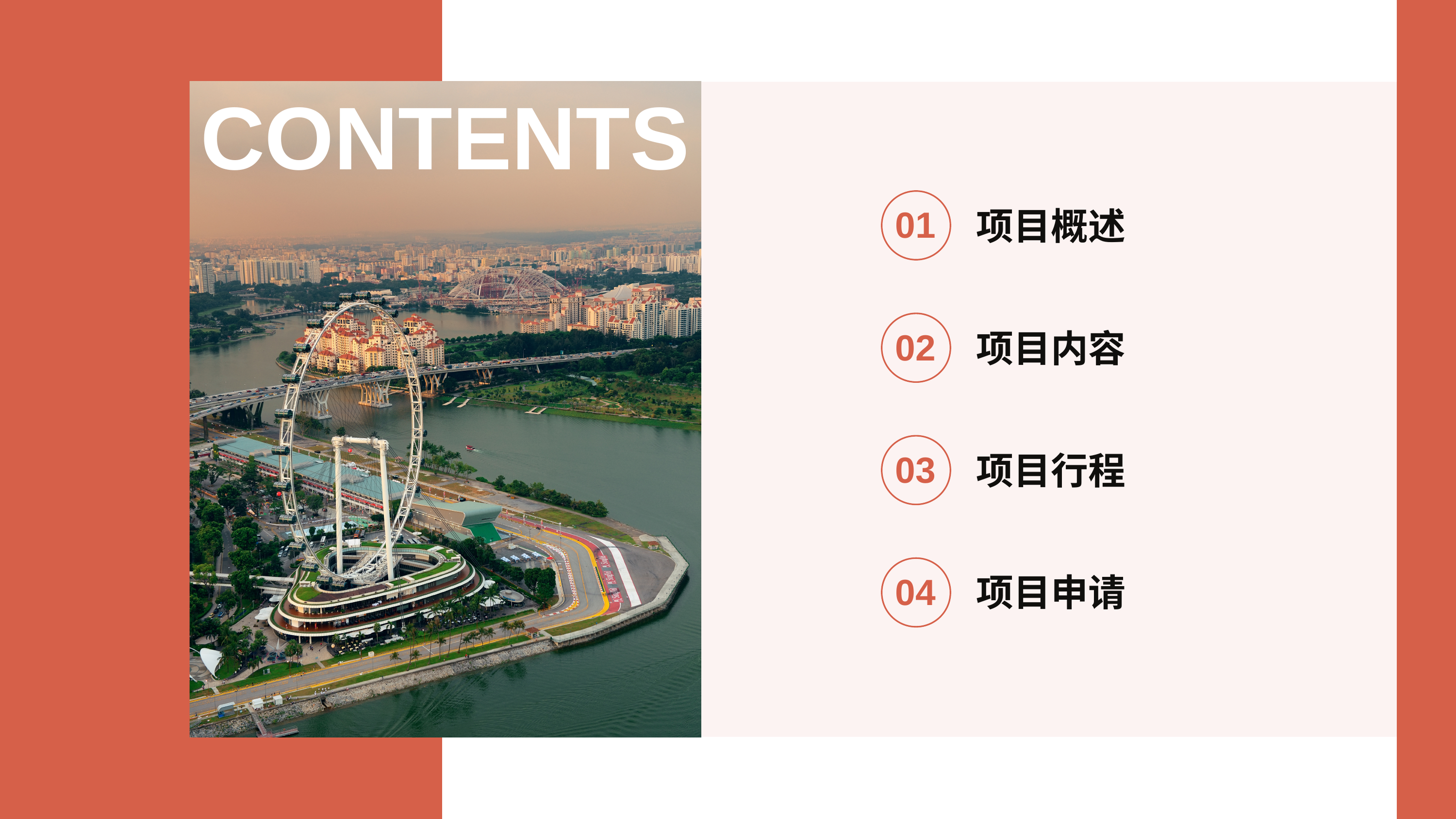

CONTENTS

项目概述
01

项目内容
02

项目行程
03

项目申请
04